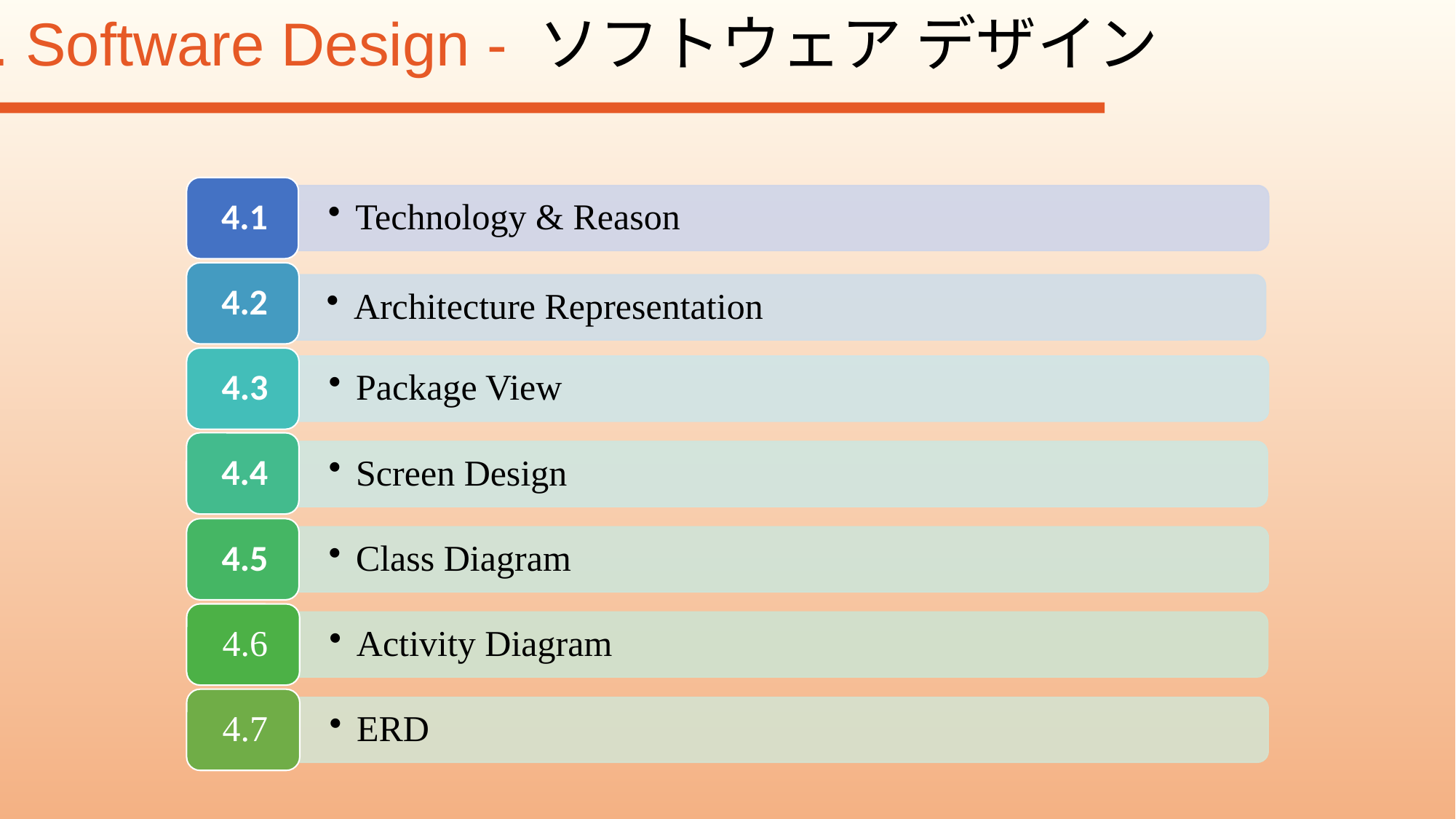

4. Software Design - ソフトウェア デザイン

Technology & Reason
4.1
Architecture Representation
4.2
Package View
4.3
Screen Design
4.4
Class Diagram
4.5
Activity Diagram
4.6
ERD
4.7